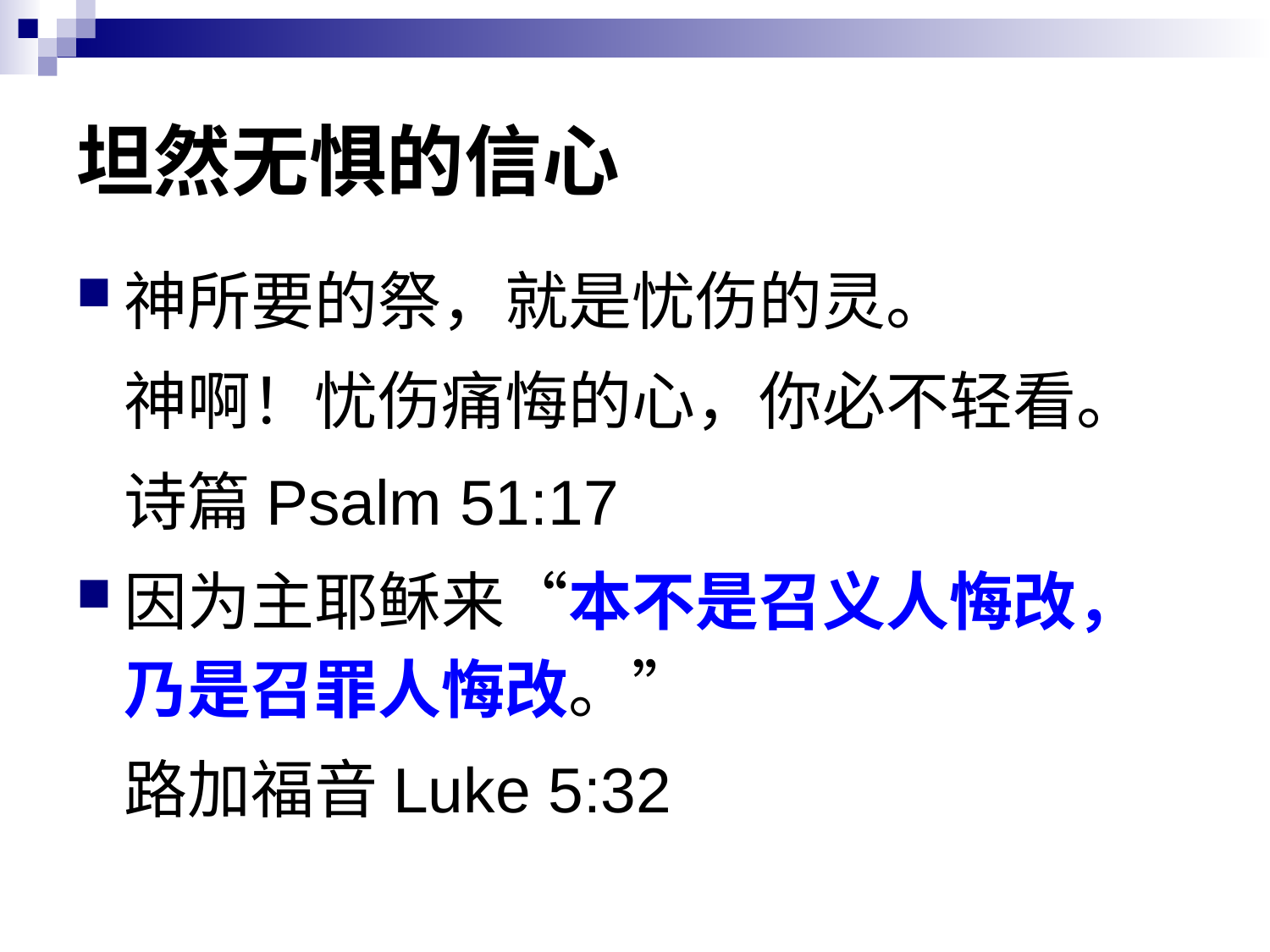

# 坦然无惧的信心
神所要的祭，就是忧伤的灵。
	神啊！忧伤痛悔的心，你必不轻看。
	诗篇Psalm 51:17
因为主耶稣来“本不是召义人悔改，乃是召罪人悔改。”
	路加福音Luke 5:32